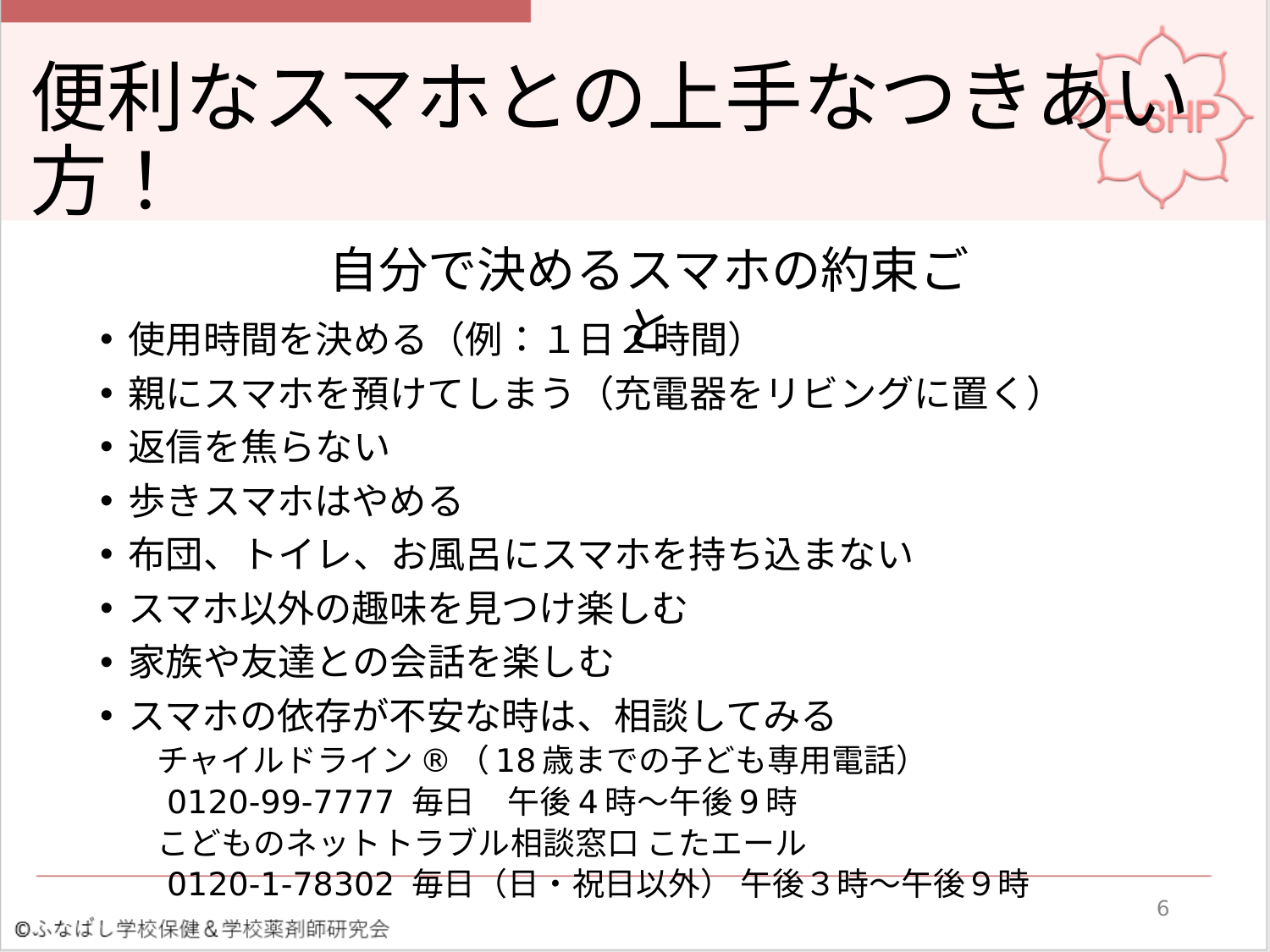

# 便利なスマホとの上手なつきあい方！
自分で決めるスマホの約束ごと
使用時間を決める（例：１日２時間）
親にスマホを預けてしまう（充電器をリビングに置く）
返信を焦らない
歩きスマホはやめる
布団、トイレ、お風呂にスマホを持ち込まない
スマホ以外の趣味を見つけ楽しむ
家族や友達との会話を楽しむ
スマホの依存が不安な時は、相談してみる
チャイルドライン®（18歳までの子ども専用電話）
 0120-99-7777 毎日　午後4時～午後9時
こどものネットトラブル相談窓口 こたエール
 0120-1-78302 毎日（日・祝日以外） 午後３時～午後９時
6